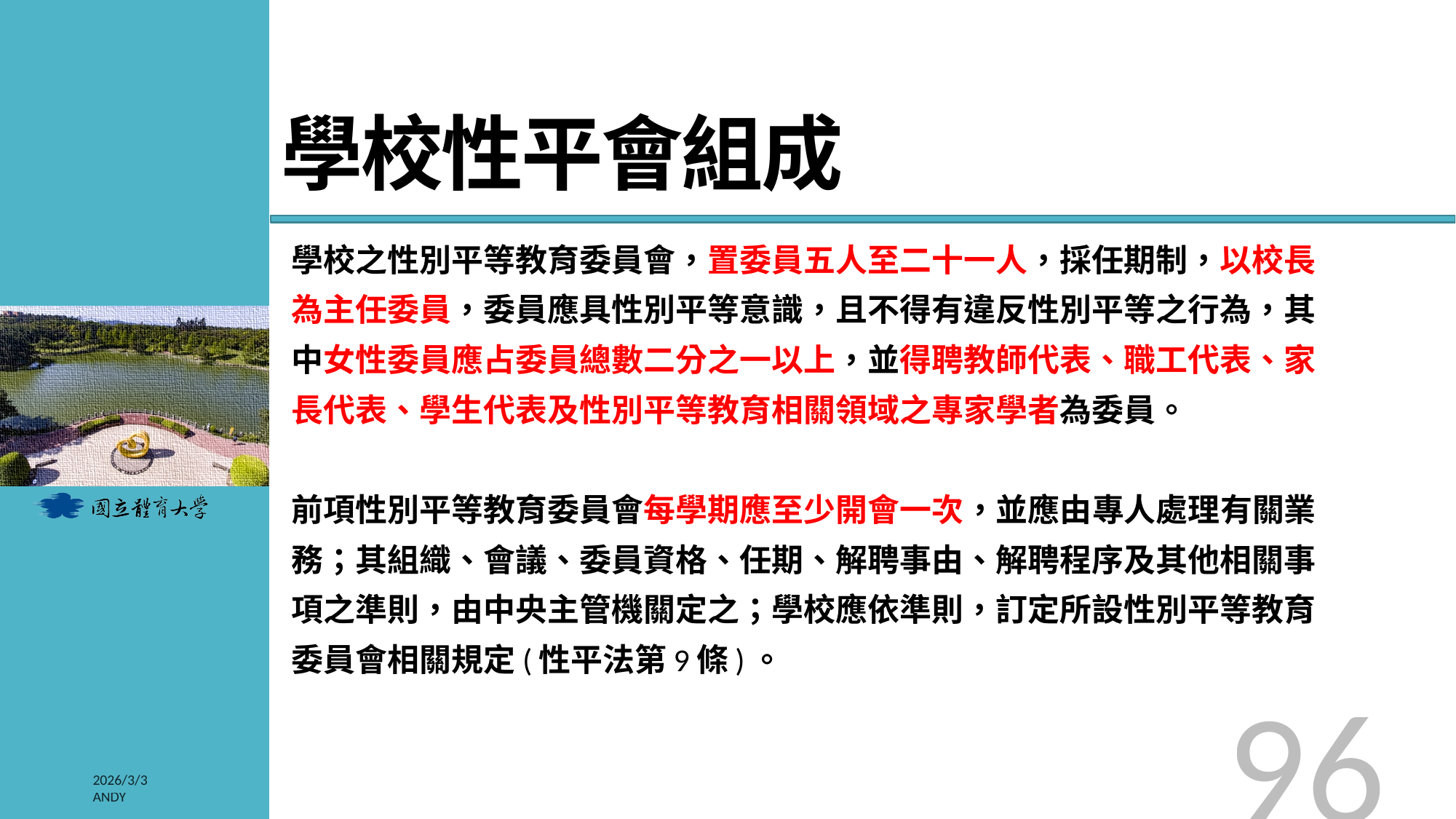

# 學校性平會組成
學校之性別平等教育委員會，置委員五人至二十一人，採任期制，以校長
為主任委員，委員應具性別平等意識，且不得有違反性別平等之行為，其
中女性委員應占委員總數二分之一以上，並得聘教師代表、職工代表、家
長代表、學生代表及性別平等教育相關領域之專家學者為委員。

前項性別平等教育委員會每學期應至少開會一次，並應由專人處理有關業
務；其組織、會議、委員資格、任期、解聘事由、解聘程序及其他相關事
項之準則，由中央主管機關定之；學校應依準則，訂定所設性別平等教育
委員會相關規定(性平法第9條)。
96
2026/3/3
Andy